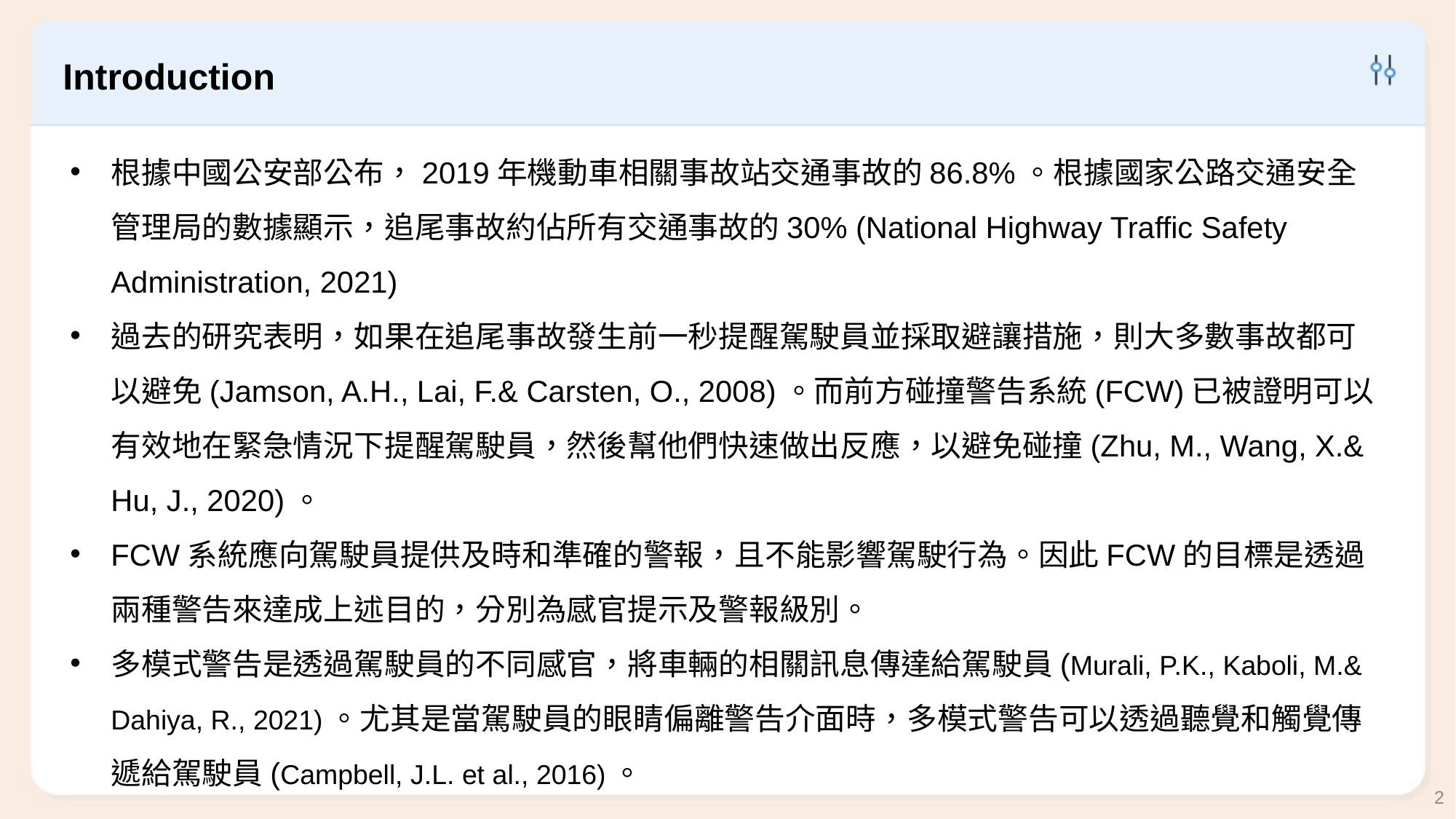

Introduction
根據中國公安部公布，2019年機動車相關事故站交通事故的86.8%。根據國家公路交通安全管理局的數據顯示，追尾事故約佔所有交通事故的30% (National Highway Traffic Safety Administration, 2021)
過去的研究表明，如果在追尾事故發生前一秒提醒駕駛員並採取避讓措施，則大多數事故都可以避免(Jamson, A.H., Lai, F.& Carsten, O., 2008)。而前方碰撞警告系統(FCW)已被證明可以有效地在緊急情況下提醒駕駛員，然後幫他們快速做出反應，以避免碰撞(Zhu, M., Wang, X.& Hu, J., 2020)。
FCW系統應向駕駛員提供及時和準確的警報，且不能影響駕駛行為。因此FCW的目標是透過兩種警告來達成上述目的，分別為感官提示及警報級別。
多模式警告是透過駕駛員的不同感官，將車輛的相關訊息傳達給駕駛員(Murali, P.K., Kaboli, M.& Dahiya, R., 2021)。尤其是當駕駛員的眼睛偏離警告介面時，多模式警告可以透過聽覺和觸覺傳遞給駕駛員(Campbell, J.L. et al., 2016)。
2